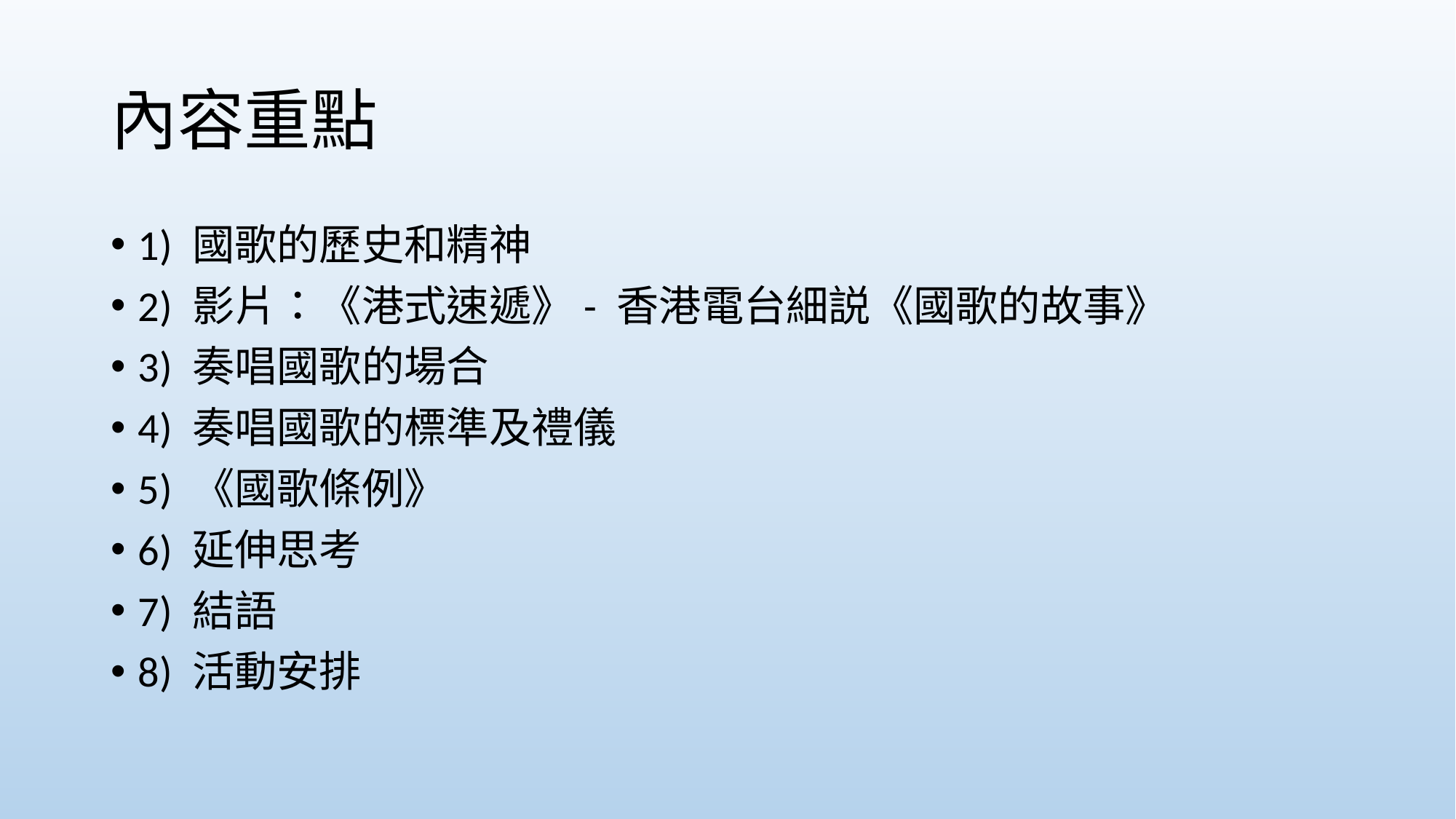

# 內容重點
1) 國歌的歷史和精神
2) 影片：《港式速遞》- 香港電台細説《國歌的故事》
3) 奏唱國歌的場合
4) 奏唱國歌的標準及禮儀
5) 《國歌條例》
6) 延伸思考
7) 結語
8) 活動安排